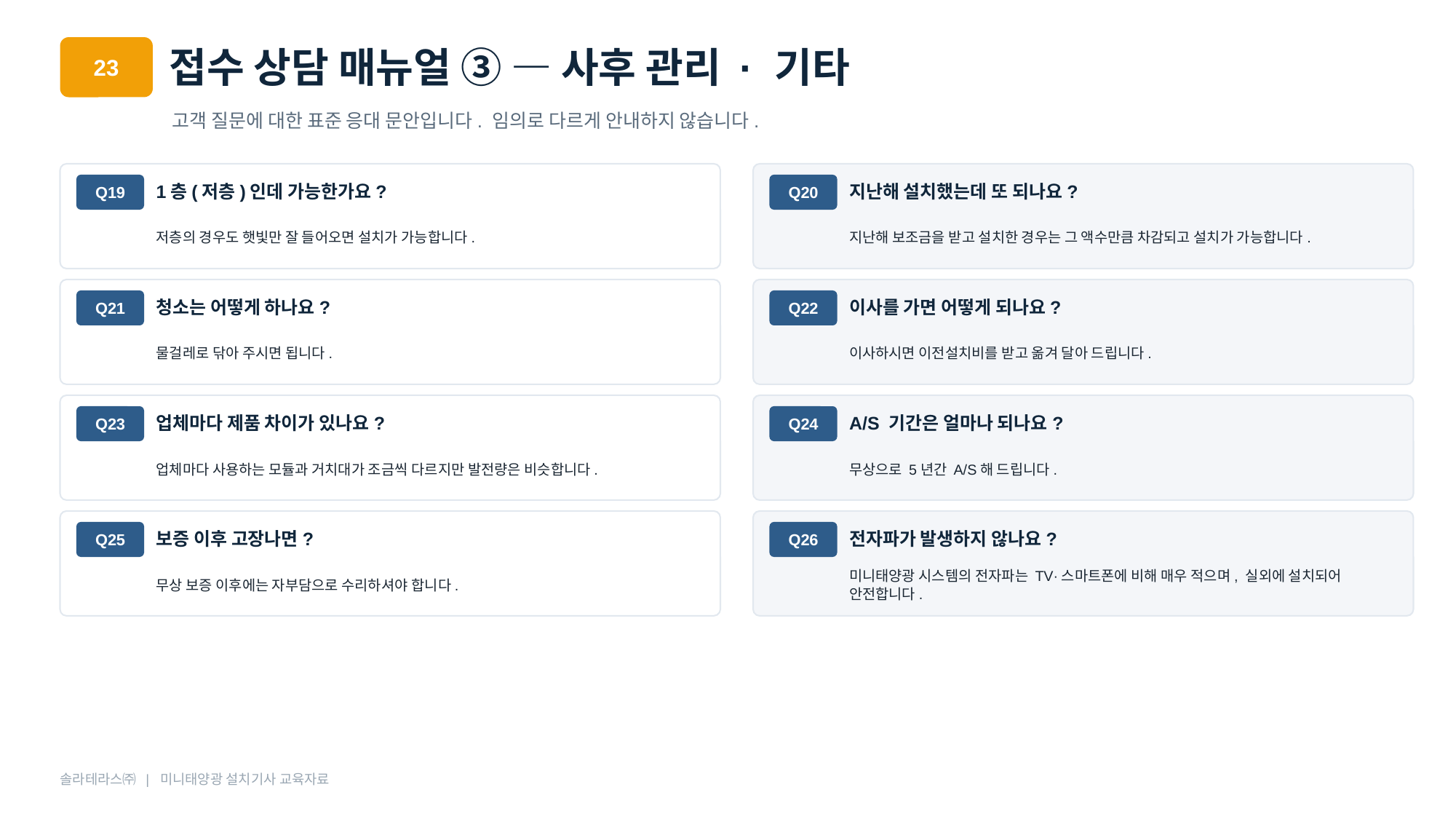

접수 상담 매뉴얼 ③ — 사후 관리 · 기타
23
고객 질문에 대한 표준 응대 문안입니다. 임의로 다르게 안내하지 않습니다.

1층(저층)인데 가능한가요?
지난해 설치했는데 또 되나요?
Q19
Q20
저층의 경우도 햇빛만 잘 들어오면 설치가 가능합니다.
지난해 보조금을 받고 설치한 경우는 그 액수만큼 차감되고 설치가 가능합니다.

청소는 어떻게 하나요?
이사를 가면 어떻게 되나요?
Q21
Q22
물걸레로 닦아 주시면 됩니다.
이사하시면 이전설치비를 받고 옮겨 달아 드립니다.

업체마다 제품 차이가 있나요?
A/S 기간은 얼마나 되나요?
Q23
Q24
업체마다 사용하는 모듈과 거치대가 조금씩 다르지만 발전량은 비슷합니다.
무상으로 5년간 A/S해 드립니다.

보증 이후 고장나면?
전자파가 발생하지 않나요?
Q25
Q26
무상 보증 이후에는 자부담으로 수리하셔야 합니다.
미니태양광 시스템의 전자파는 TV·스마트폰에 비해 매우 적으며, 실외에 설치되어 안전합니다.
솔라테라스㈜  |  미니태양광 설치기사 교육자료